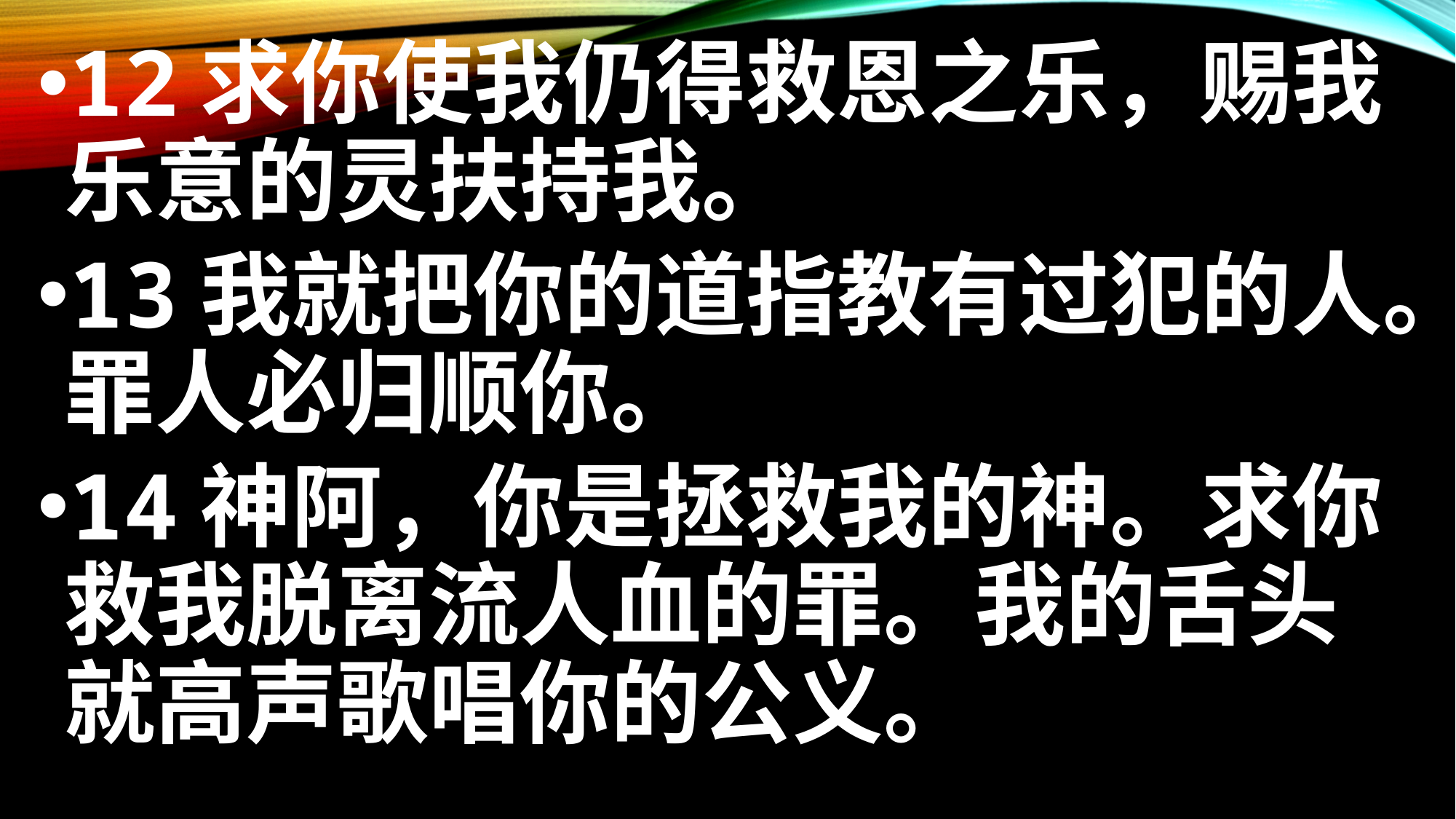

12求你使我仍得救恩之乐，赐我乐意的灵扶持我。
13我就把你的道指教有过犯的人。罪人必归顺你。
14神阿，你是拯救我的神。求你救我脱离流人血的罪。我的舌头就高声歌唱你的公义。